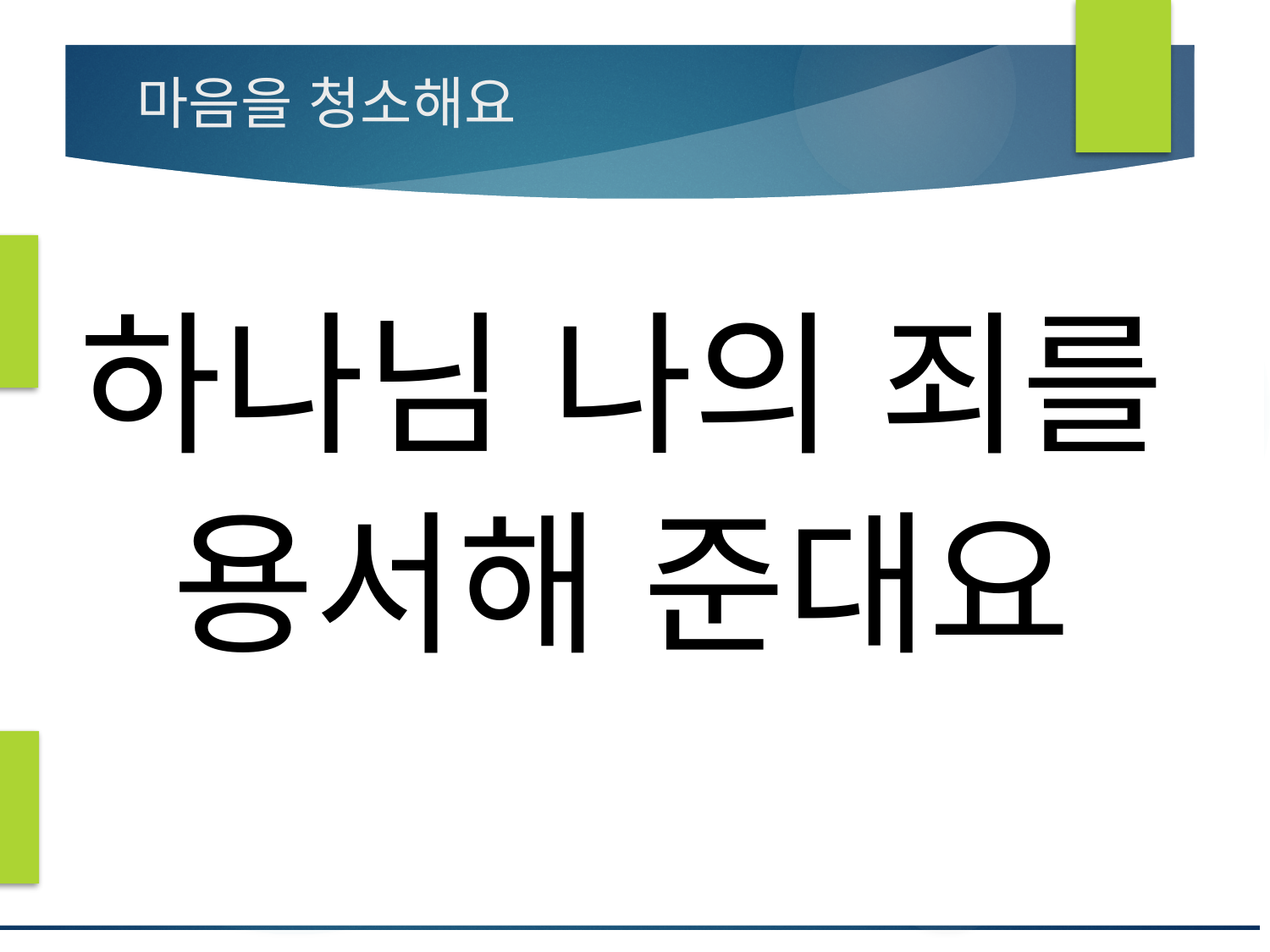

# 마음을 청소해요
하나님 나의 죄를
용서해 준대요